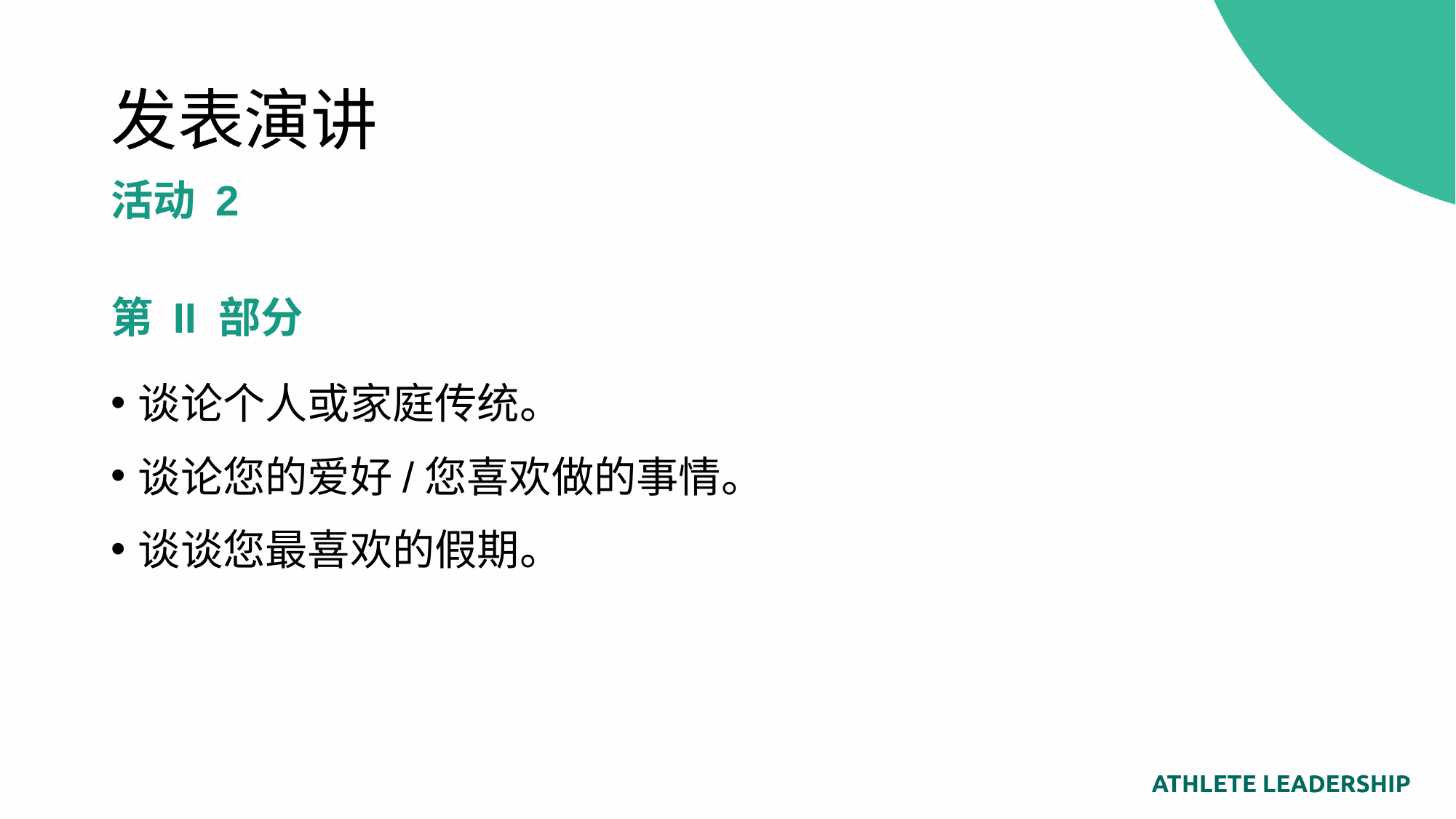

# 发表演讲
活动 2
第 II 部分
谈论个人或家庭传统。
谈论您的爱好/您喜欢做的事情。
谈谈您最喜欢的假期。